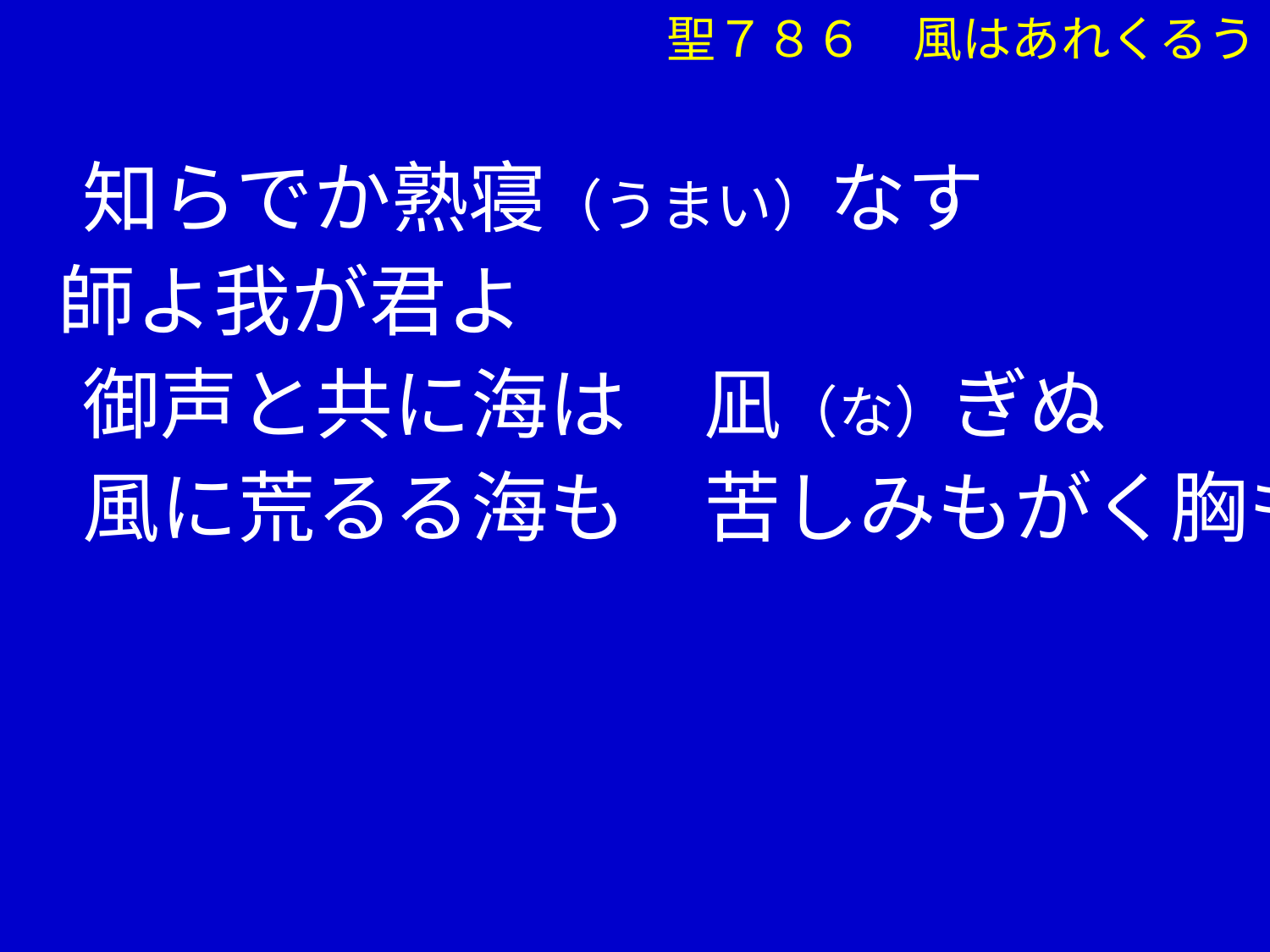

聖７８６　風はあれくるう

　 知らでか熟寝（うまい）なす
   師よ我が君よ
　 御声と共に海は　凪（な）ぎぬ
　 風に荒るる海も　苦しみもがく胸も